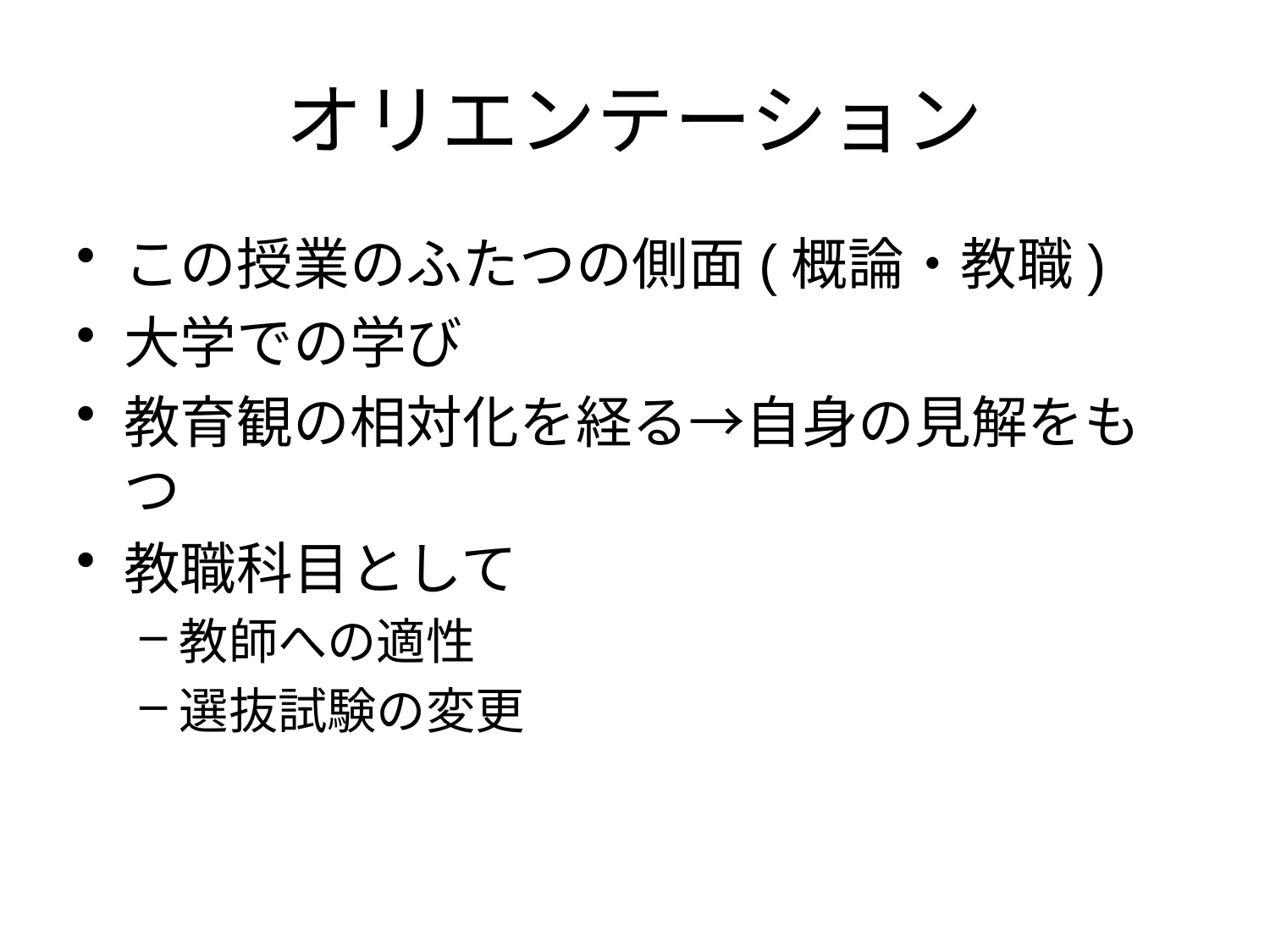

# オリエンテーション
この授業のふたつの側面(概論・教職)
大学での学び
教育観の相対化を経る→自身の見解をもつ
教職科目として
教師への適性
選抜試験の変更